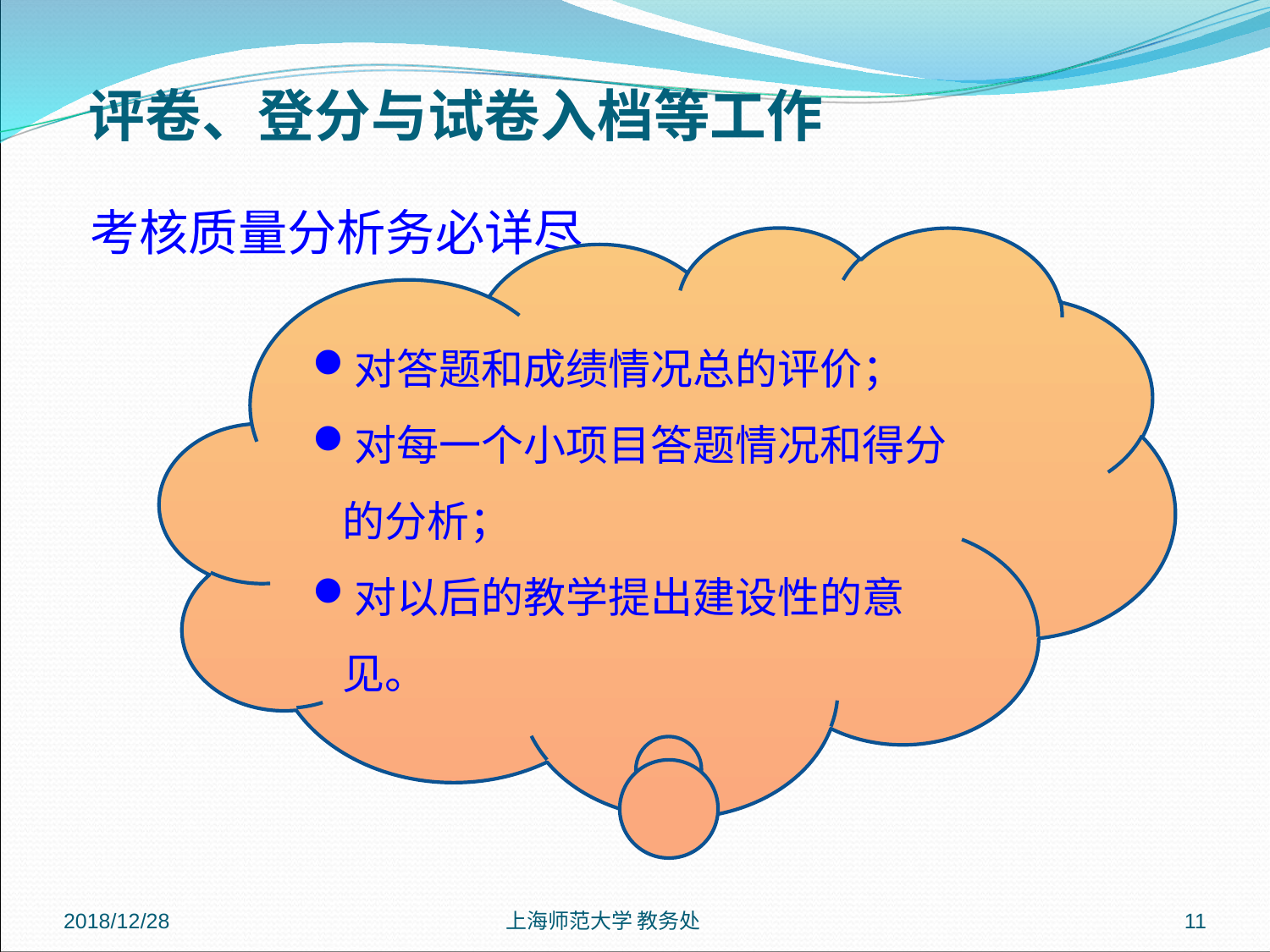

评卷、登分与试卷入档等工作
考核质量分析务必详尽
对答题和成绩情况总的评价；
对每一个小项目答题情况和得分的分析；
对以后的教学提出建设性的意见。

2018/12/28
上海师范大学 教务处
11